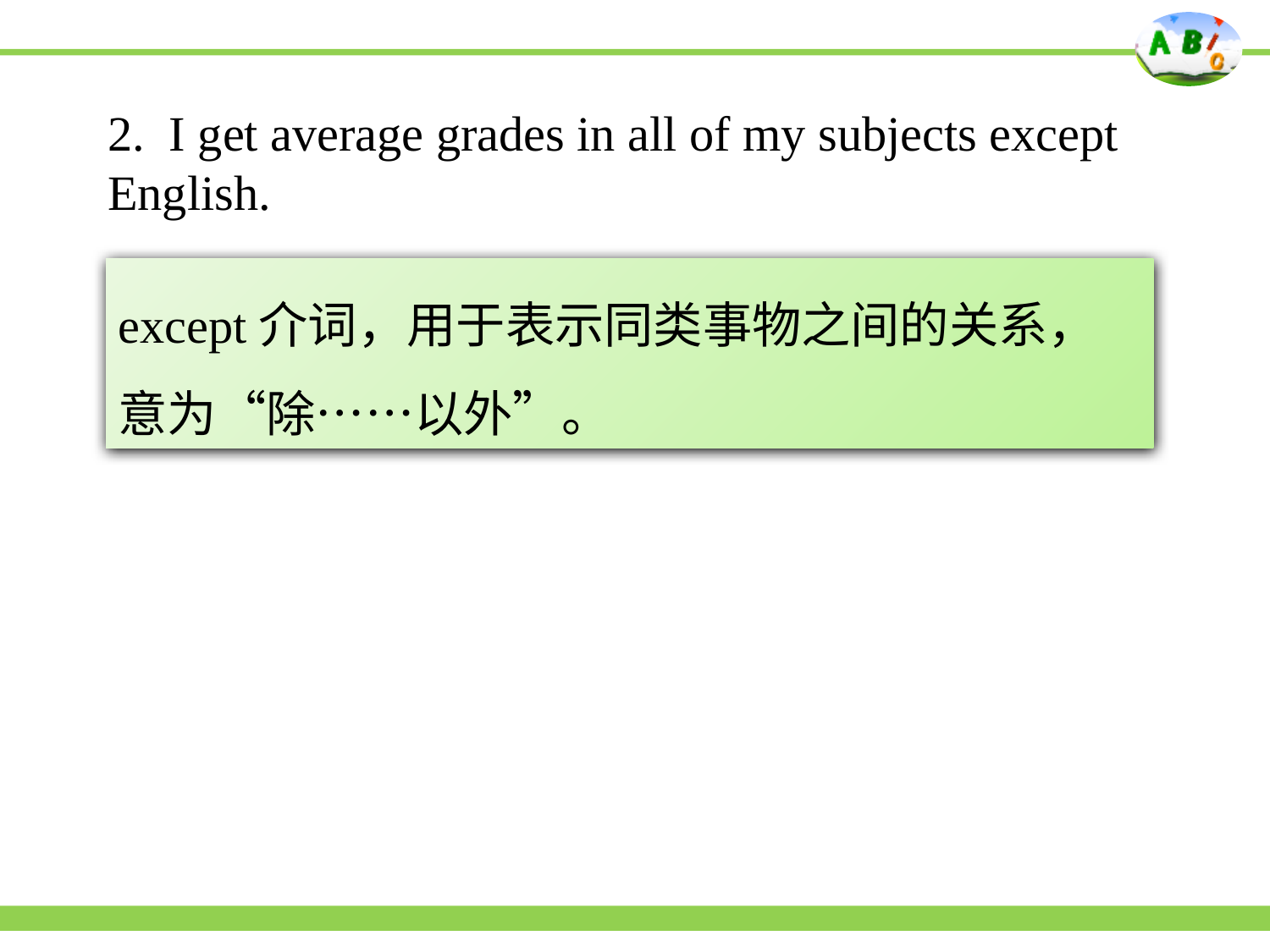

2.  I get average grades in all of my subjects except English.
except介词，用于表示同类事物之间的关系，意为“除……以外”。